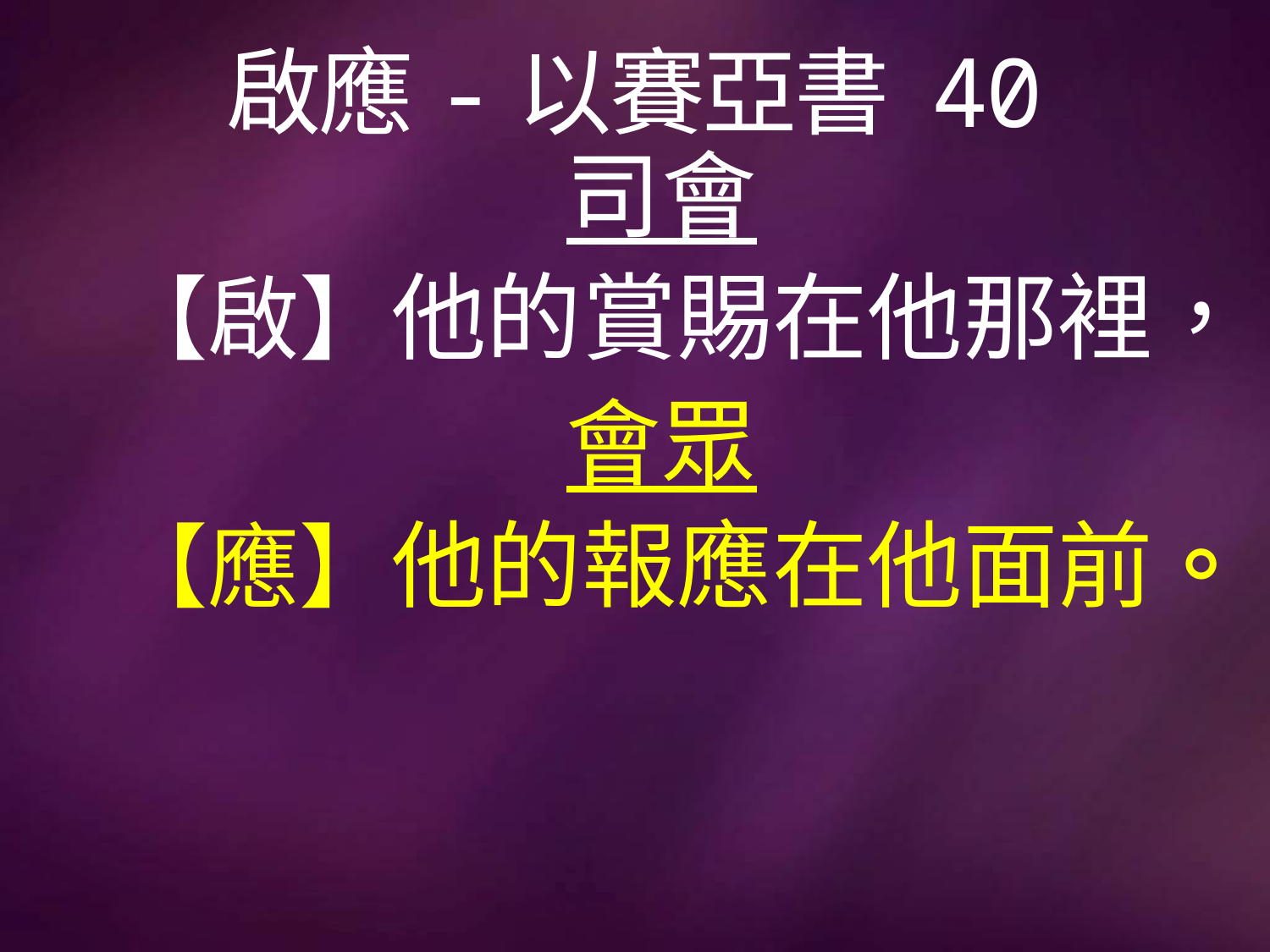

# 啟應-以賽亞書 40
司會
【啟】他的賞賜在他那裡，

會眾
【應】他的報應在他面前。